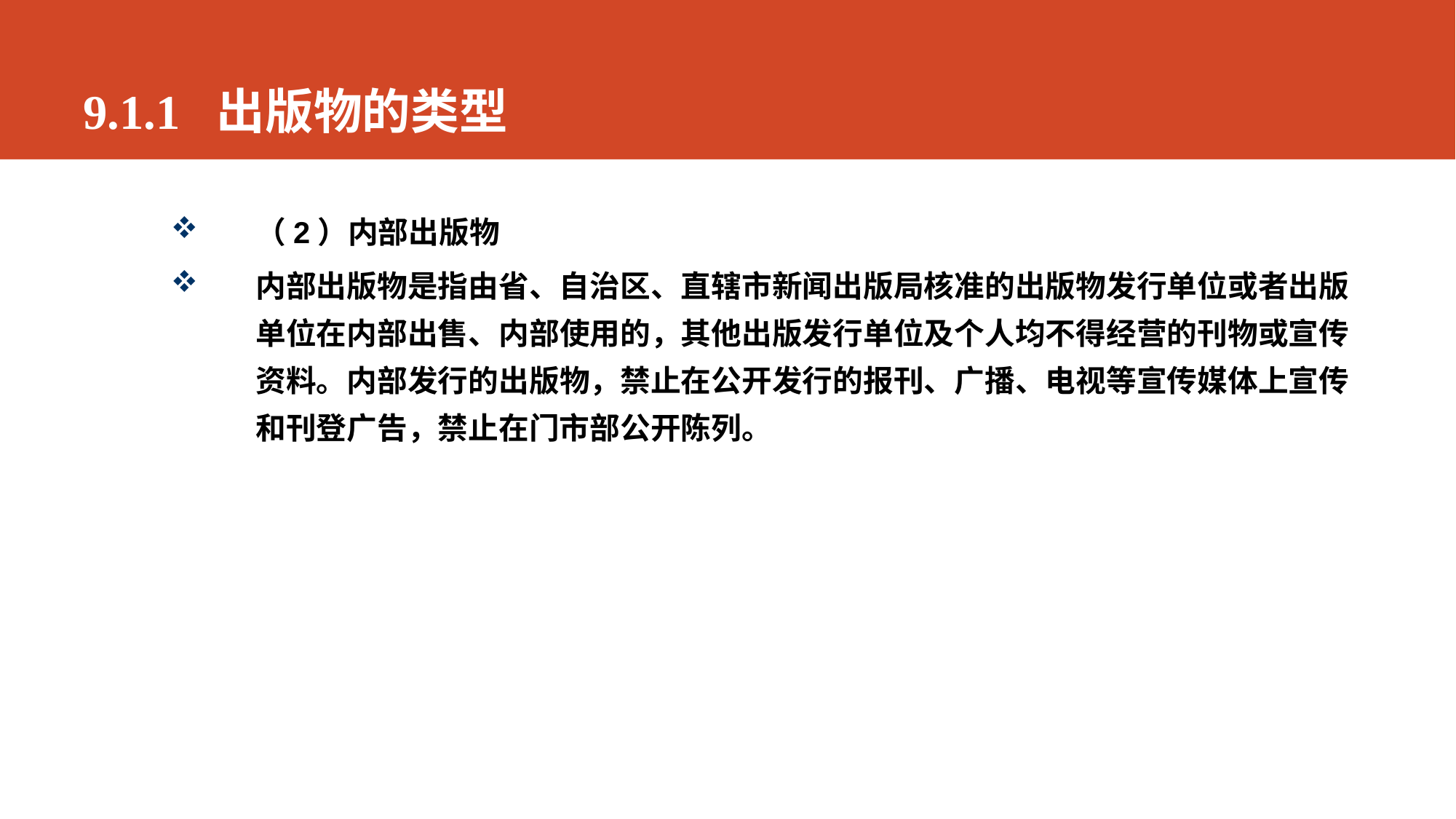

# 9.1.1  出版物的类型
（2）内部出版物
内部出版物是指由省、自治区、直辖市新闻出版局核准的出版物发行单位或者出版单位在内部出售、内部使用的，其他出版发行单位及个人均不得经营的刊物或宣传资料。内部发行的出版物，禁止在公开发行的报刊、广播、电视等宣传媒体上宣传和刊登广告，禁止在门市部公开陈列。